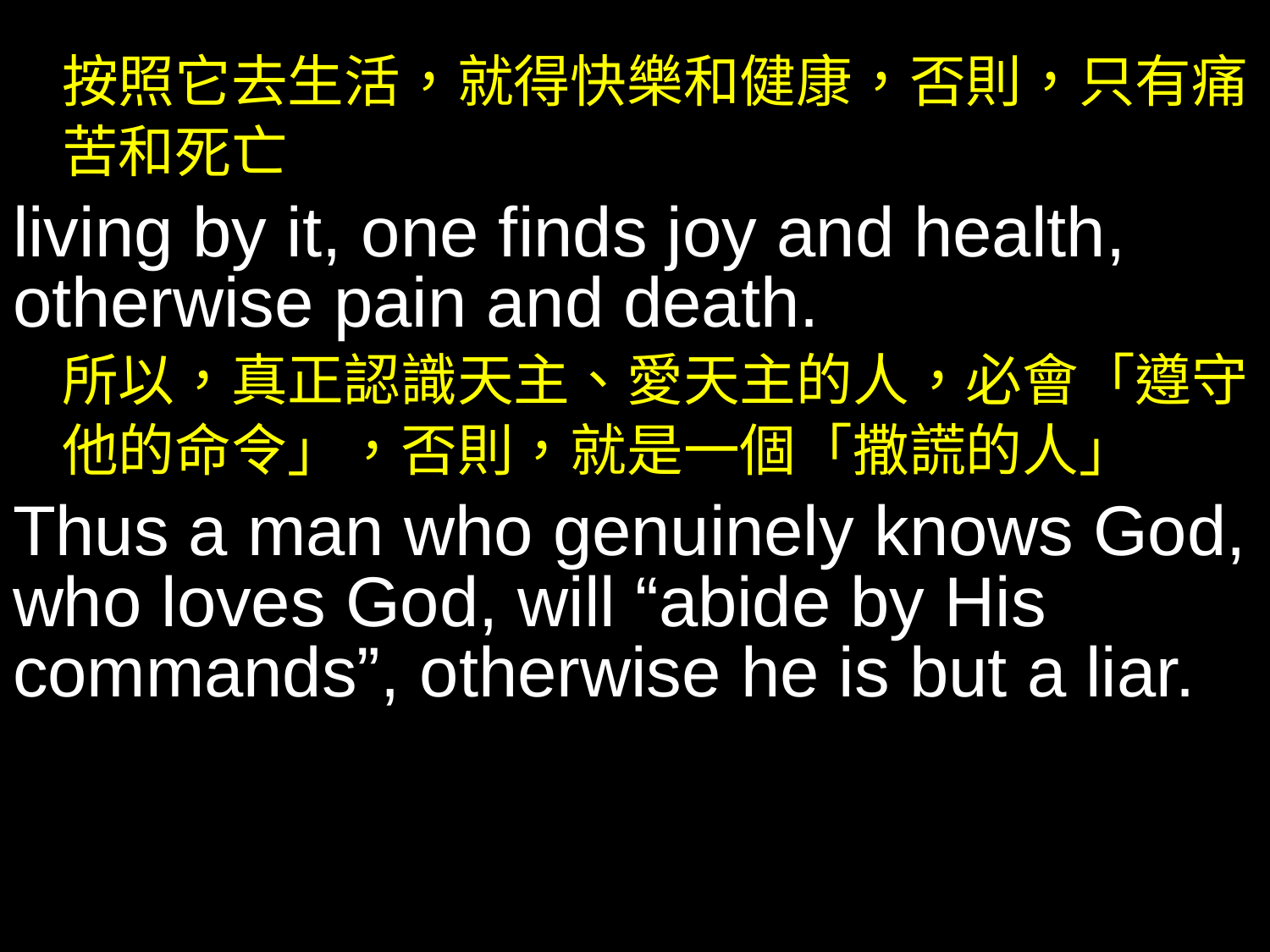

按照它去生活，就得快樂和健康，否則，只有痛苦和死亡
living by it, one finds joy and health, otherwise pain and death.
所以，真正認識天主、愛天主的人，必會「遵守他的命令」，否則，就是一個「撒謊的人」
Thus a man who genuinely knows God, who loves God, will “abide by His commands”, otherwise he is but a liar.